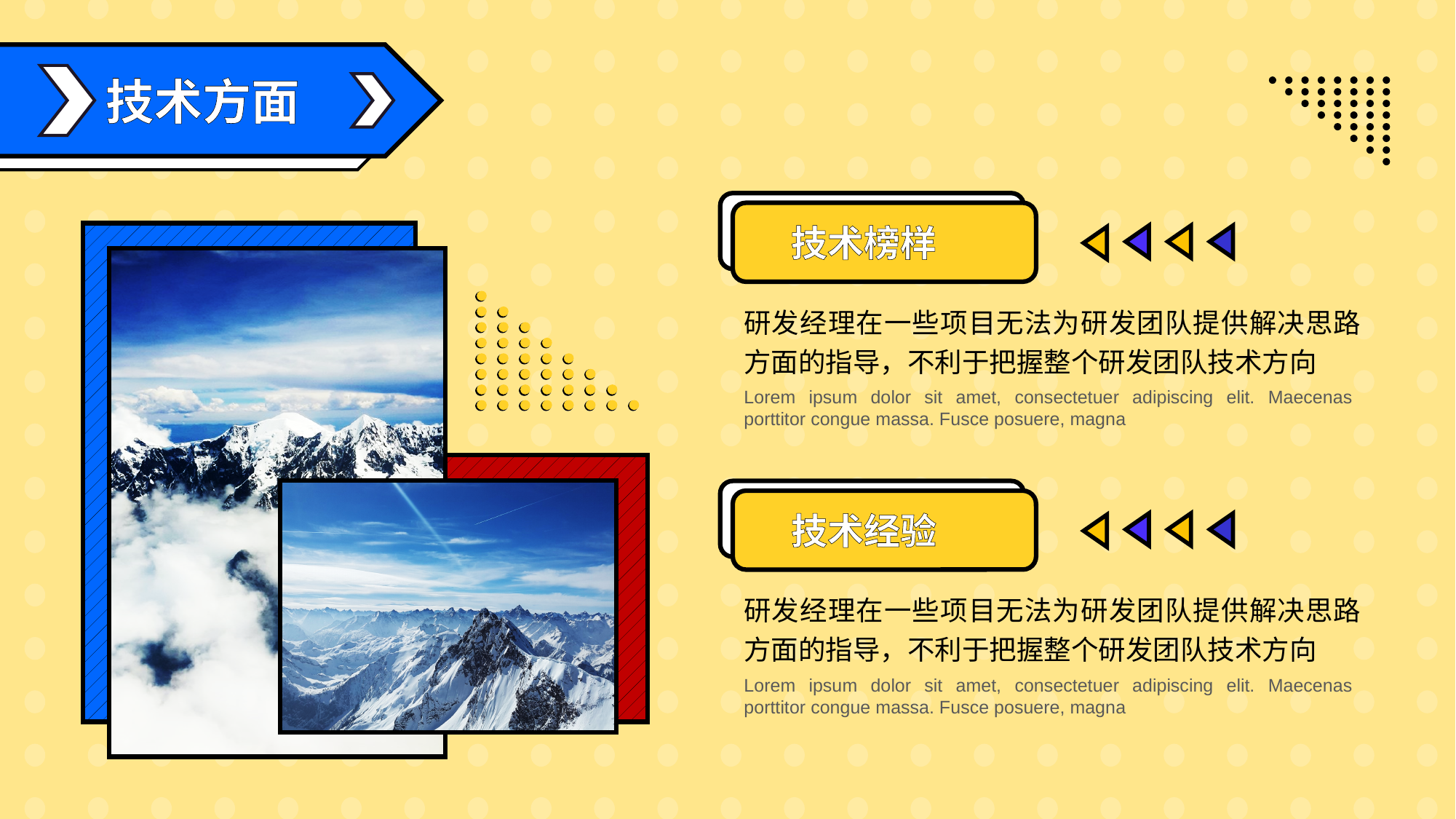

技术方面

技术榜样

研发经理在一些项目无法为研发团队提供解决思路方面的指导，不利于把握整个研发团队技术方向
Lorem ipsum dolor sit amet, consectetuer adipiscing elit. Maecenas porttitor congue massa. Fusce posuere, magna

技术经验

研发经理在一些项目无法为研发团队提供解决思路方面的指导，不利于把握整个研发团队技术方向
Lorem ipsum dolor sit amet, consectetuer adipiscing elit. Maecenas porttitor congue massa. Fusce posuere, magna